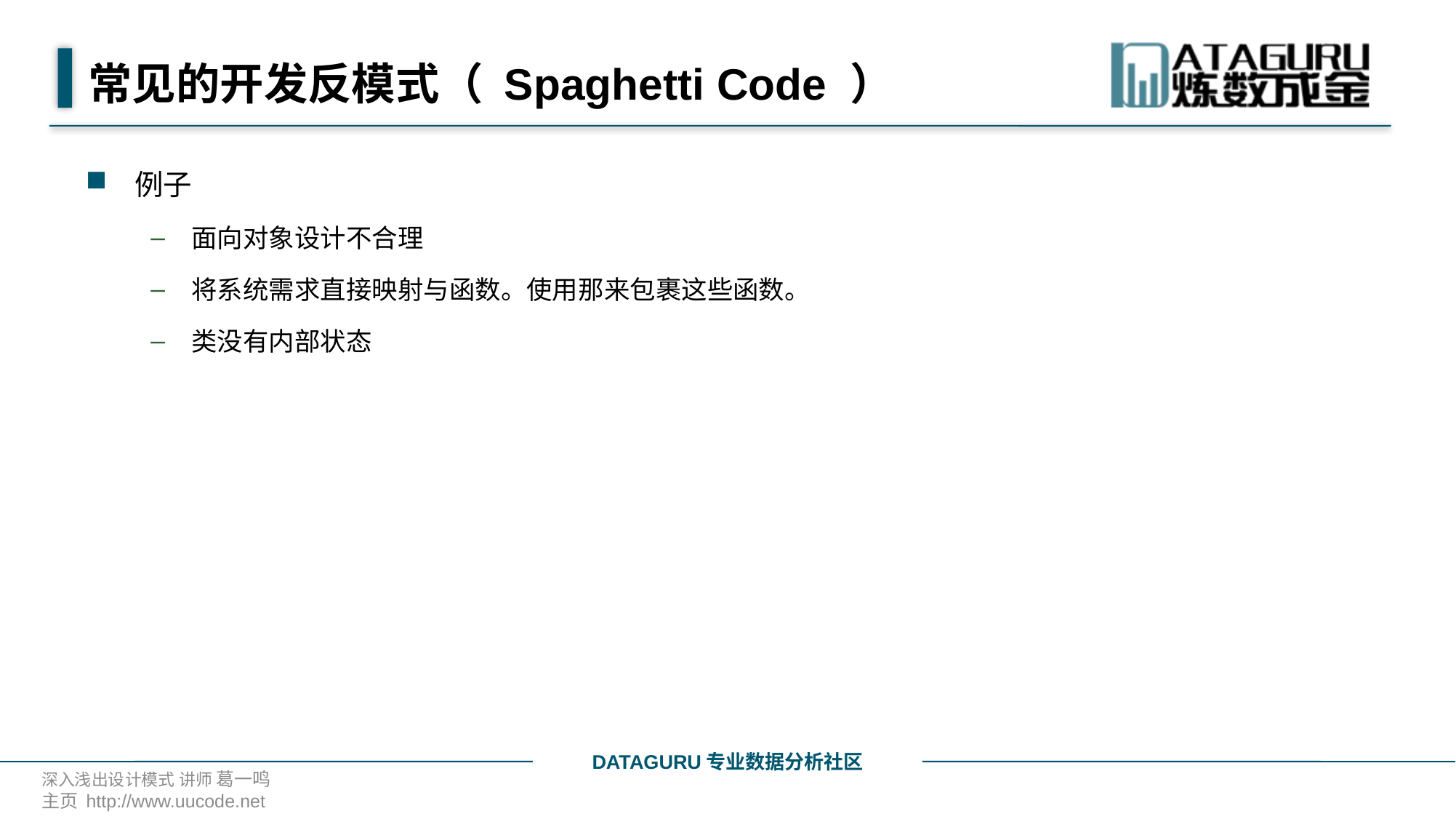

# 常见的开发反模式（ Spaghetti Code ）
例子
面向对象设计不合理
将系统需求直接映射与函数。使用那来包裹这些函数。
类没有内部状态